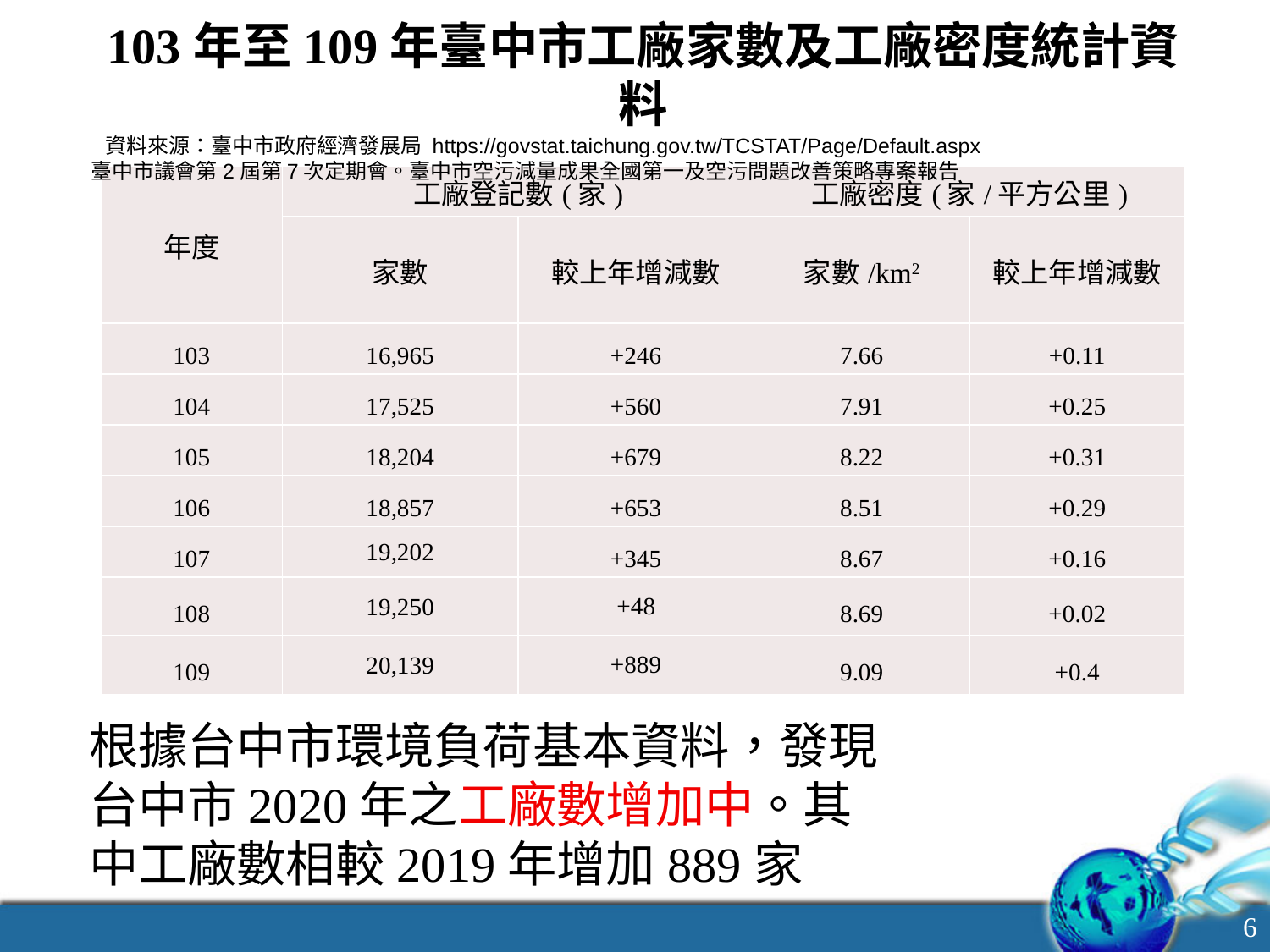

103年至109年臺中市工廠家數及工廠密度統計資料
  資料來源：臺中市政府經濟發展局 https://govstat.taichung.gov.tw/TCSTAT/Page/Default.aspx
臺中市議會第2屆第7次定期會。臺中市空污減量成果全國第一及空污問題改善策略專案報告

| 年度 | 工廠登記數(家) |  | 工廠密度(家/平方公里) |  |
| --- | --- | --- | --- | --- |
|  | 家數 | 較上年增減數 | 家數/km2 | 較上年增減數 |
| 103 | 16,965 | +246 | 7.66 | +0.11 |
| 104 | 17,525 | +560 | 7.91 | +0.25 |
| 105 | 18,204 | +679 | 8.22 | +0.31 |
| 106 | 18,857 | +653 | 8.51 | +0.29 |
| 107 | 19,202 | +345 | 8.67 | +0.16 |
| 108 | 19,250 | +48 | 8.69 | +0.02 |
| 109 | 20,139 | +889 | 9.09 | +0.4 |
根據台中市環境負荷基本資料，發現台中市2020年之工廠數增加中。其中工廠數相較2019年增加889家
6